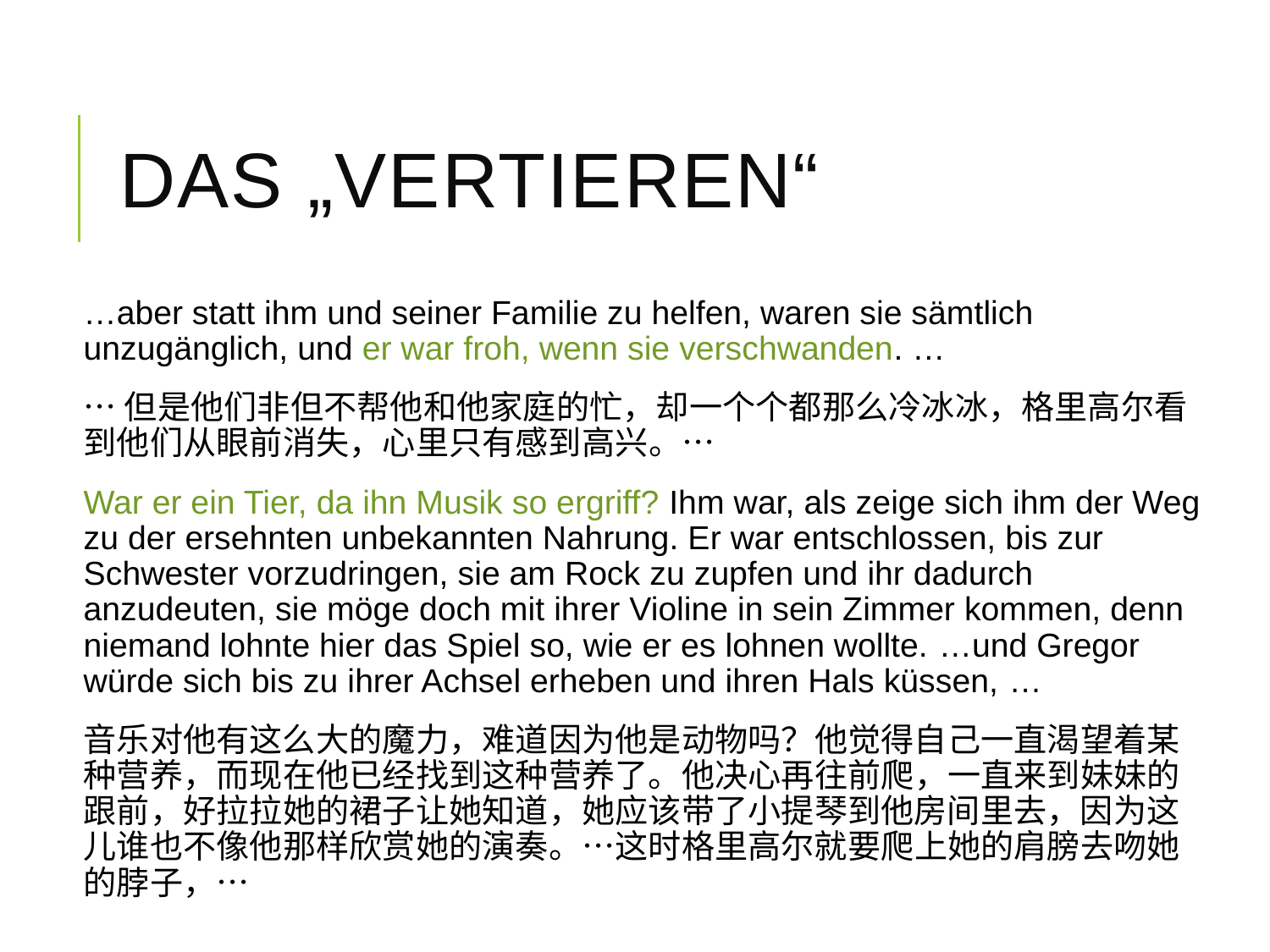

# das „Vertieren“
…aber statt ihm und seiner Familie zu helfen, waren sie sämtlich unzugänglich, und er war froh, wenn sie verschwanden. …
…但是他们非但不帮他和他家庭的忙，却一个个都那么冷冰冰，格里高尔看到他们从眼前消失，心里只有感到高兴。…
War er ein Tier, da ihn Musik so ergriff? Ihm war, als zeige sich ihm der Weg zu der ersehnten unbekannten Nahrung. Er war entschlossen, bis zur Schwester vorzudringen, sie am Rock zu zupfen und ihr dadurch anzudeuten, sie möge doch mit ihrer Violine in sein Zimmer kommen, denn niemand lohnte hier das Spiel so, wie er es lohnen wollte. …und Gregor würde sich bis zu ihrer Achsel erheben und ihren Hals küssen, …
音乐对他有这么大的魔力，难道因为他是动物吗？他觉得自己一直渴望着某种营养，而现在他已经找到这种营养了。他决心再往前爬，一直来到妹妹的跟前，好拉拉她的裙子让她知道，她应该带了小提琴到他房间里去，因为这儿谁也不像他那样欣赏她的演奏。…这时格里高尔就要爬上她的肩膀去吻她的脖子，…